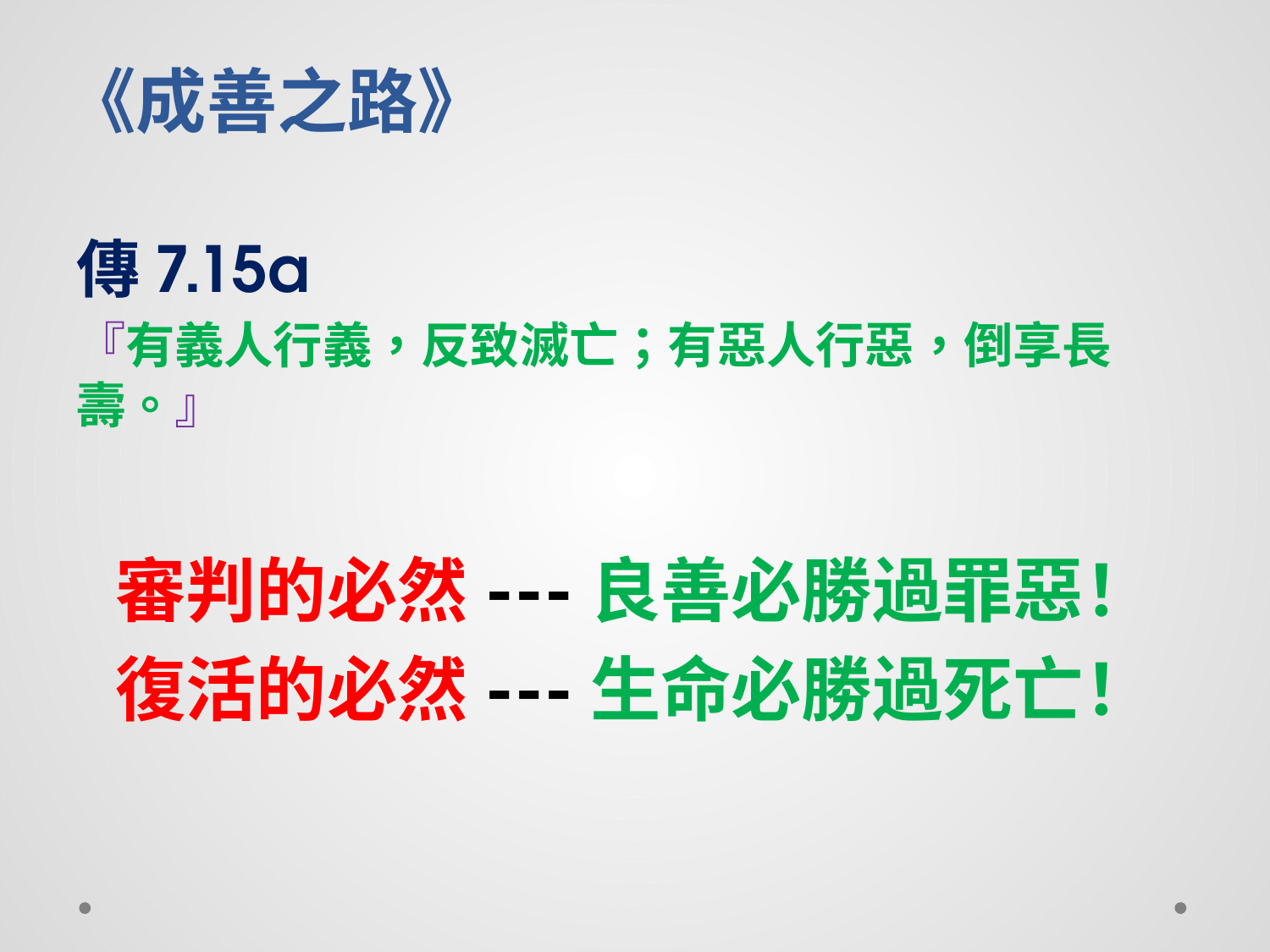

# 《成善之路》
傳7.15a
『有義人行義，反致滅亡；有惡人行惡，倒享長壽。』

審判的必然---良善必勝過罪惡！
復活的必然---生命必勝過死亡！